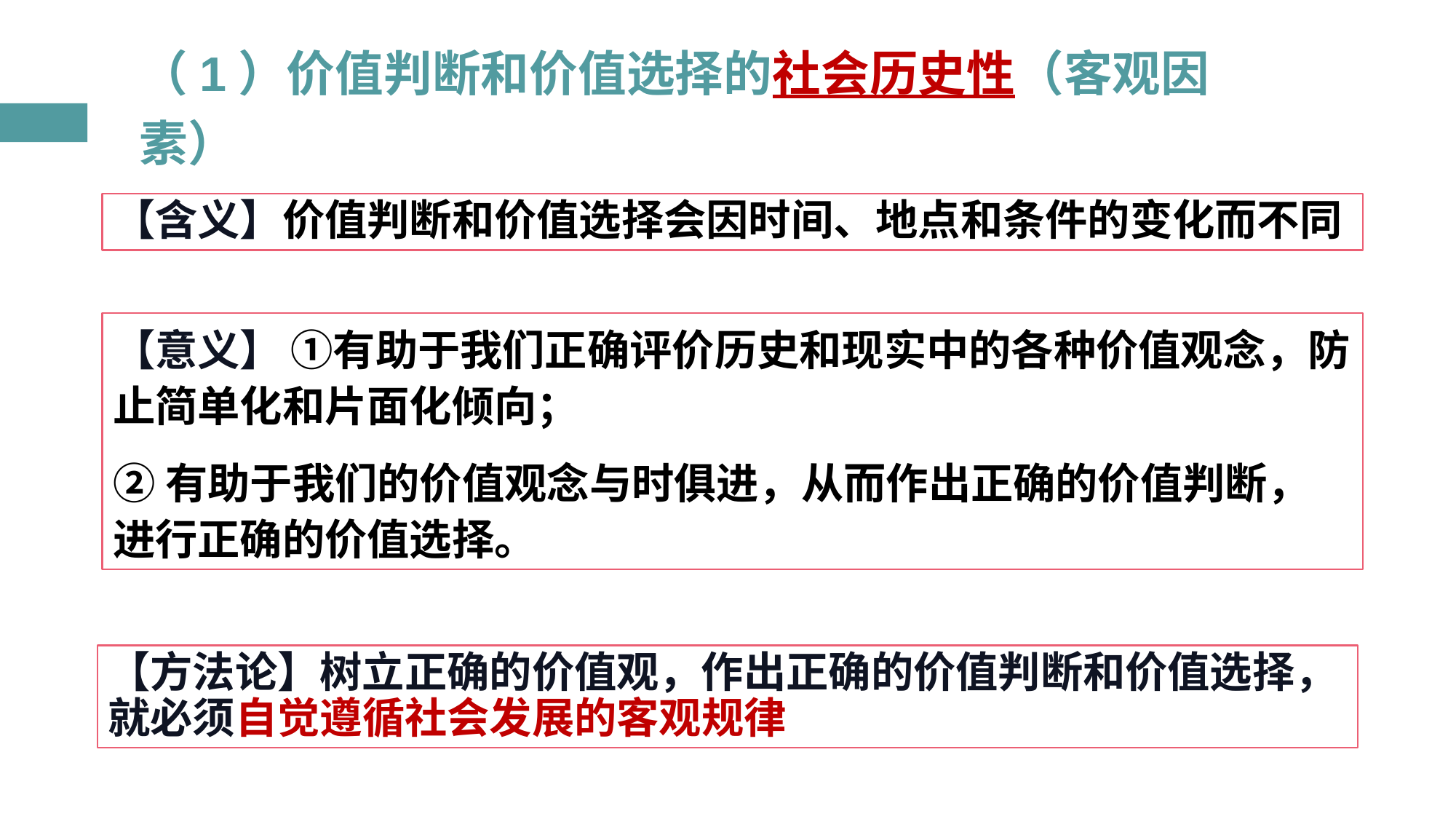

# （1）价值判断和价值选择的社会历史性（客观因素）
【含义】价值判断和价值选择会因时间、地点和条件的变化而不同
【意义】 ①有助于我们正确评价历史和现实中的各种价值观念，防止简单化和片面化倾向；
②有助于我们的价值观念与时俱进，从而作出正确的价值判断，进行正确的价值选择。
【方法论】树立正确的价值观，作出正确的价值判断和价值选择，就必须自觉遵循社会发展的客观规律